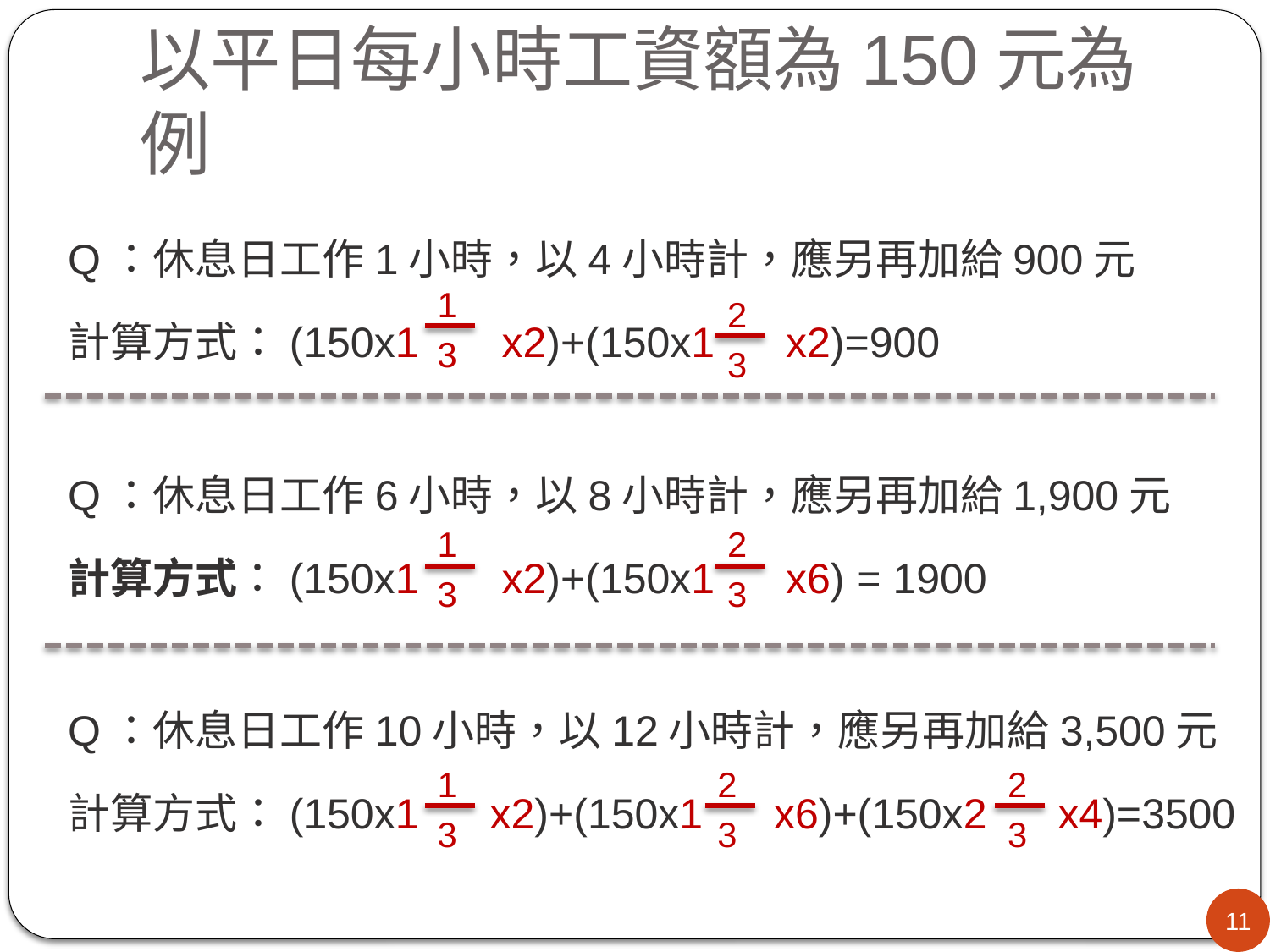

# 以平日每小時工資額為150元為例
Q：休息日工作1小時，以4小時計，應另再加給900元
計算方式：(150x1       x2)+(150x1      x2)=900

Q：休息日工作6小時，以8小時計，應另再加給1,900元
計算方式：(150x1       x2)+(150x1      x6) = 1900

Q：休息日工作10小時，以12小時計，應另再加給3,500元
計算方式：(150x1      x2)+(150x1      x6)+(150x2      x4)=3500

1
3
2
3
1
3
2
3
1
3
2
3
2
3
11